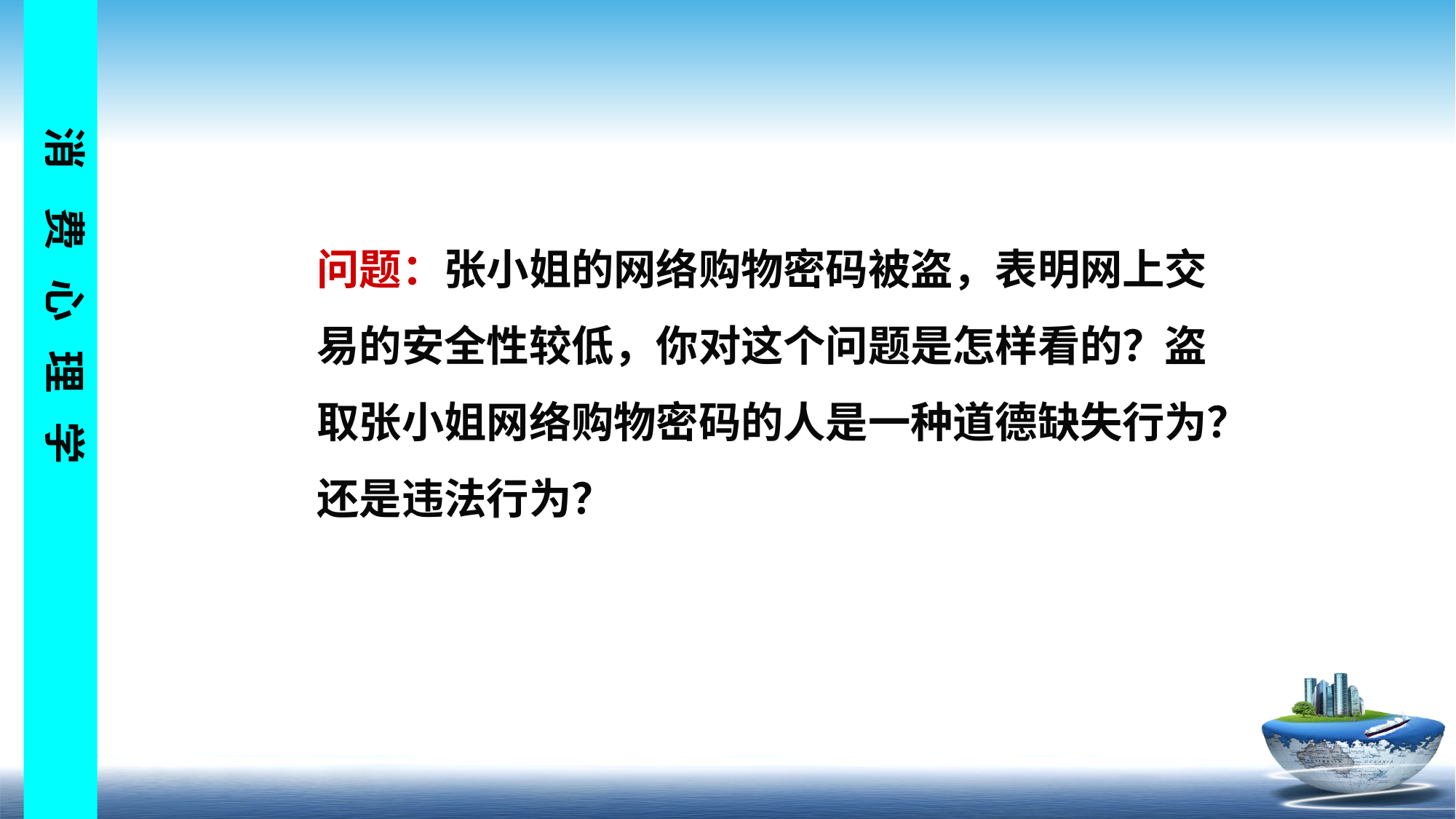

问题：张小姐的网络购物密码被盗，表明网上交易的安全性较低，你对这个问题是怎样看的？盗取张小姐网络购物密码的人是一种道德缺失行为？还是违法行为？